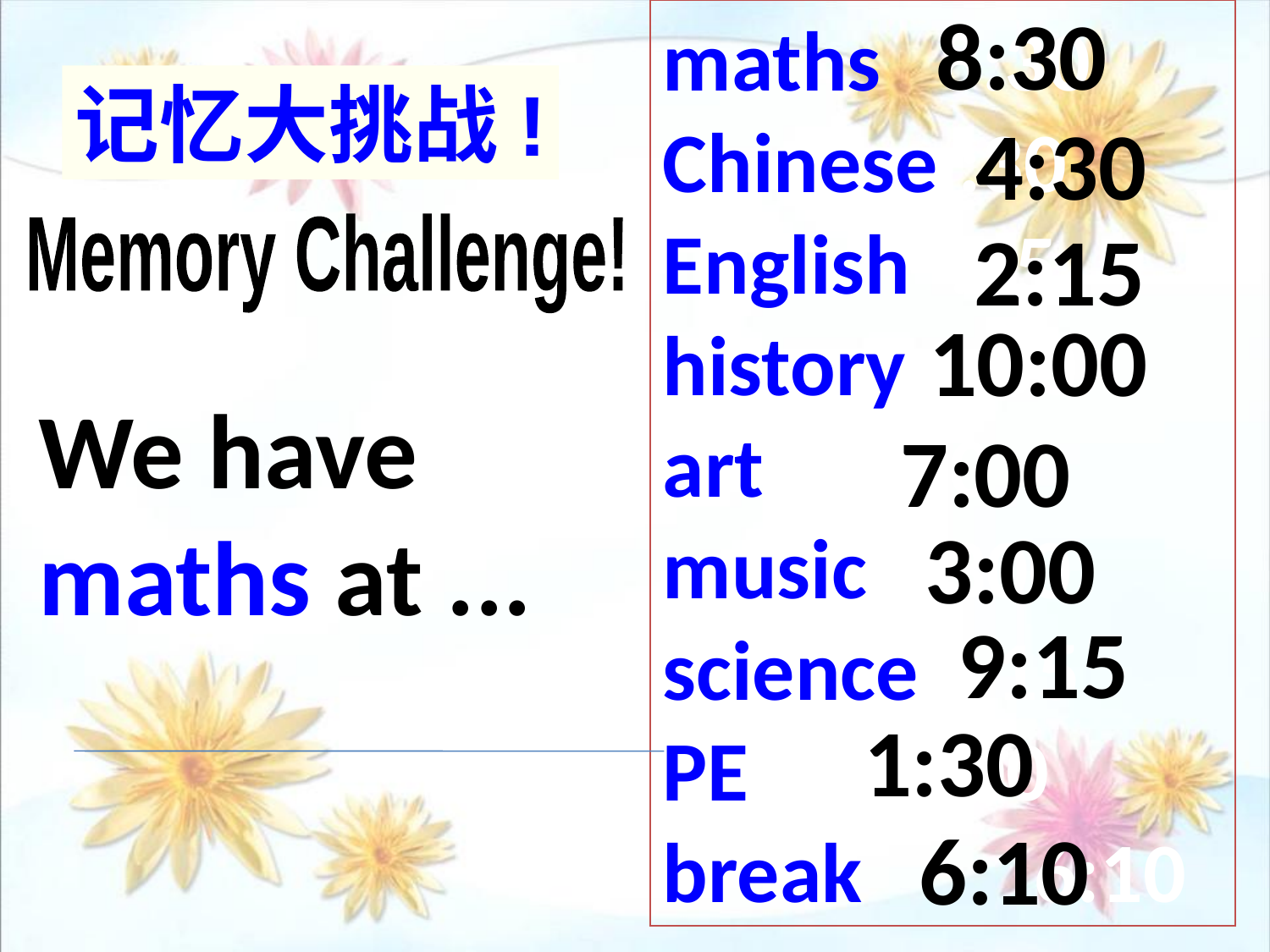

maths   8:30
Chinese :30
English  :15
history 0:00
art    7:00
music    300
science    15
PE          :00
break         6:10
8:30
记忆大挑战!
4:30
2:15
Memory Challenge!
10:00
We have maths at ...
7:00

3:00
9:15

1:30

6:10